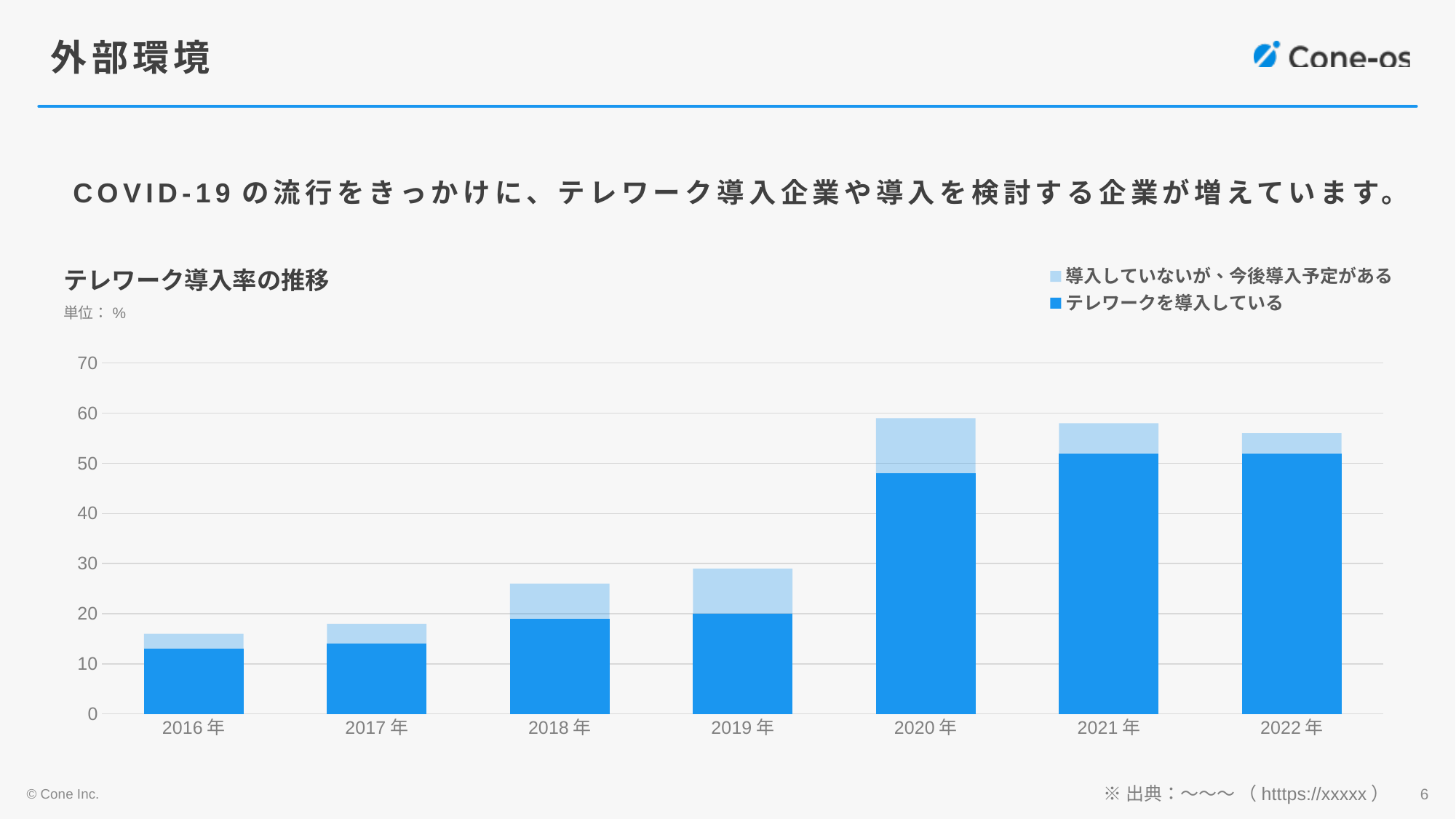

# 外部環境
COVID-19の流行をきっかけに、テレワーク導入企業や導入を検討する企業が増えています。
テレワーク導入率の推移
単位：%

### Chart

| Category | テレワークを導入している | 導入していないが、今後導入予定がある |
|---|---|---|
| 2016年 | 13.0 | 3.0 |
| 2017年 | 14.0 | 4.0 |
| 2018年 | 19.0 | 7.0 |
| 2019年 | 20.0 | 9.0 |
| 2020年 | 48.0 | 11.0 |
| 2021年 | 52.0 | 6.0 |
| 2022年 | 52.0 | 4.0 |
※出典：〜〜〜 （htttps://xxxxx）
6
© Cone Inc.